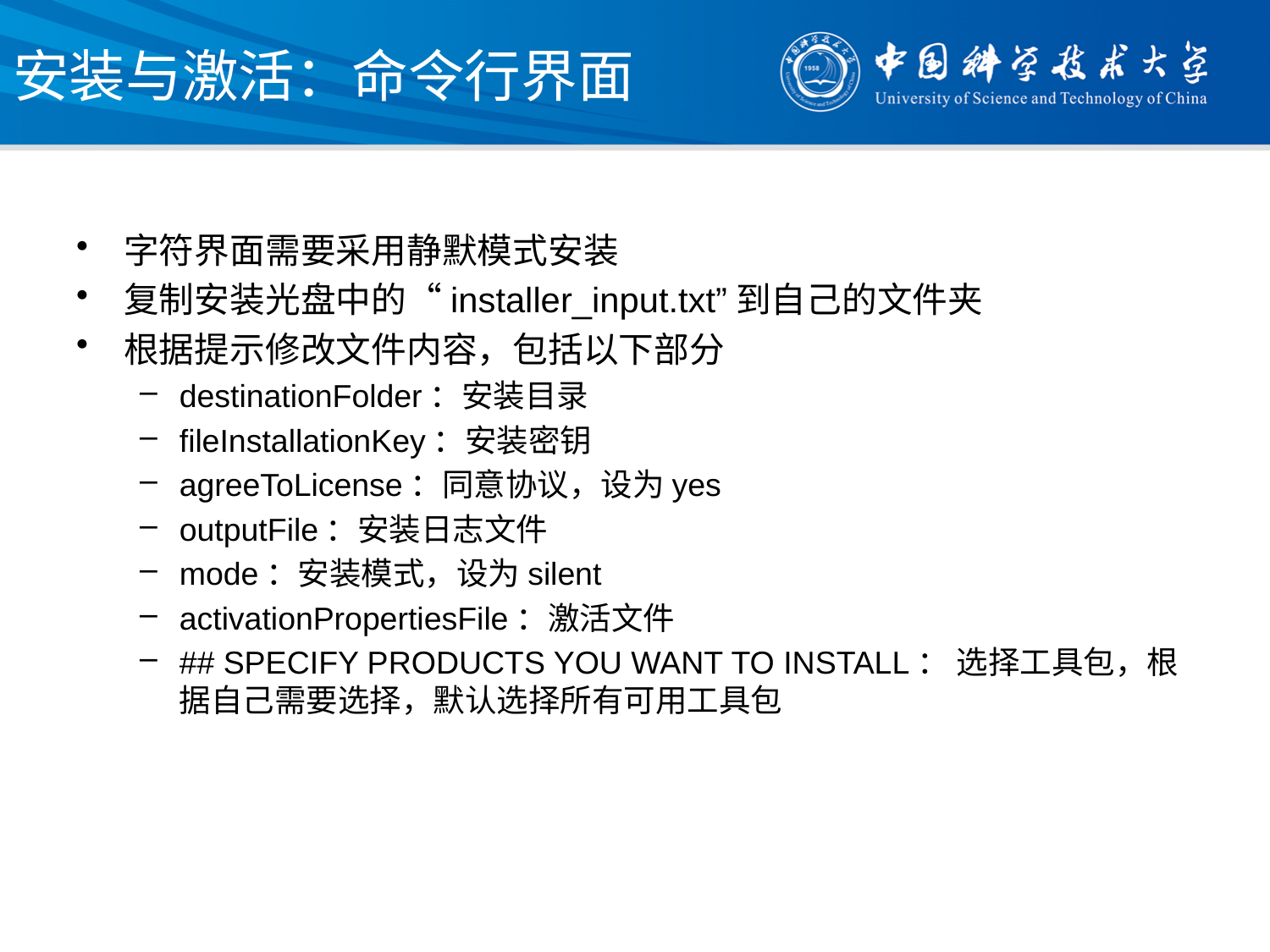

# 安装与激活：命令行界面
字符界面需要采用静默模式安装
复制安装光盘中的“installer_input.txt”到自己的文件夹
根据提示修改文件内容，包括以下部分
destinationFolder：安装目录
fileInstallationKey：安装密钥
agreeToLicense：同意协议，设为yes
outputFile：安装日志文件
mode：安装模式，设为silent
activationPropertiesFile：激活文件
## SPECIFY PRODUCTS YOU WANT TO INSTALL： 选择工具包，根据自己需要选择，默认选择所有可用工具包